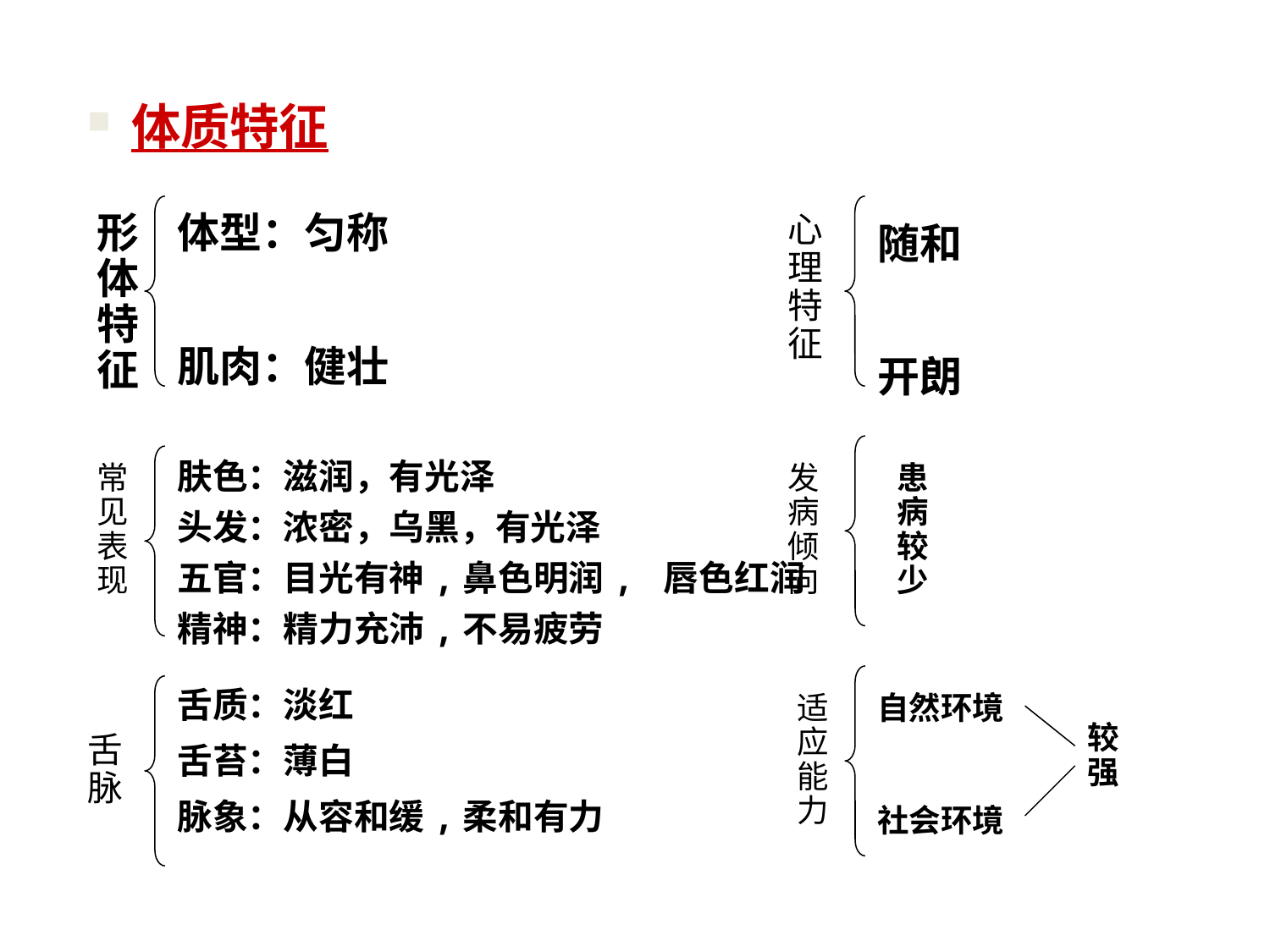

体质特征

心理特征
形体特征
体型：匀称

肌肉：健壮
随和

开朗

肤色：滋润，有光泽
头发：浓密，乌黑，有光泽
五官：目光有神,鼻色明润, 唇色红润
精神：精力充沛,不易疲劳

发病倾向
常见表现
患病较少

舌质：淡红
舌苔：薄白
脉象：从容和缓,柔和有力
适应能力
自然环境

较强
舌脉

社会环境